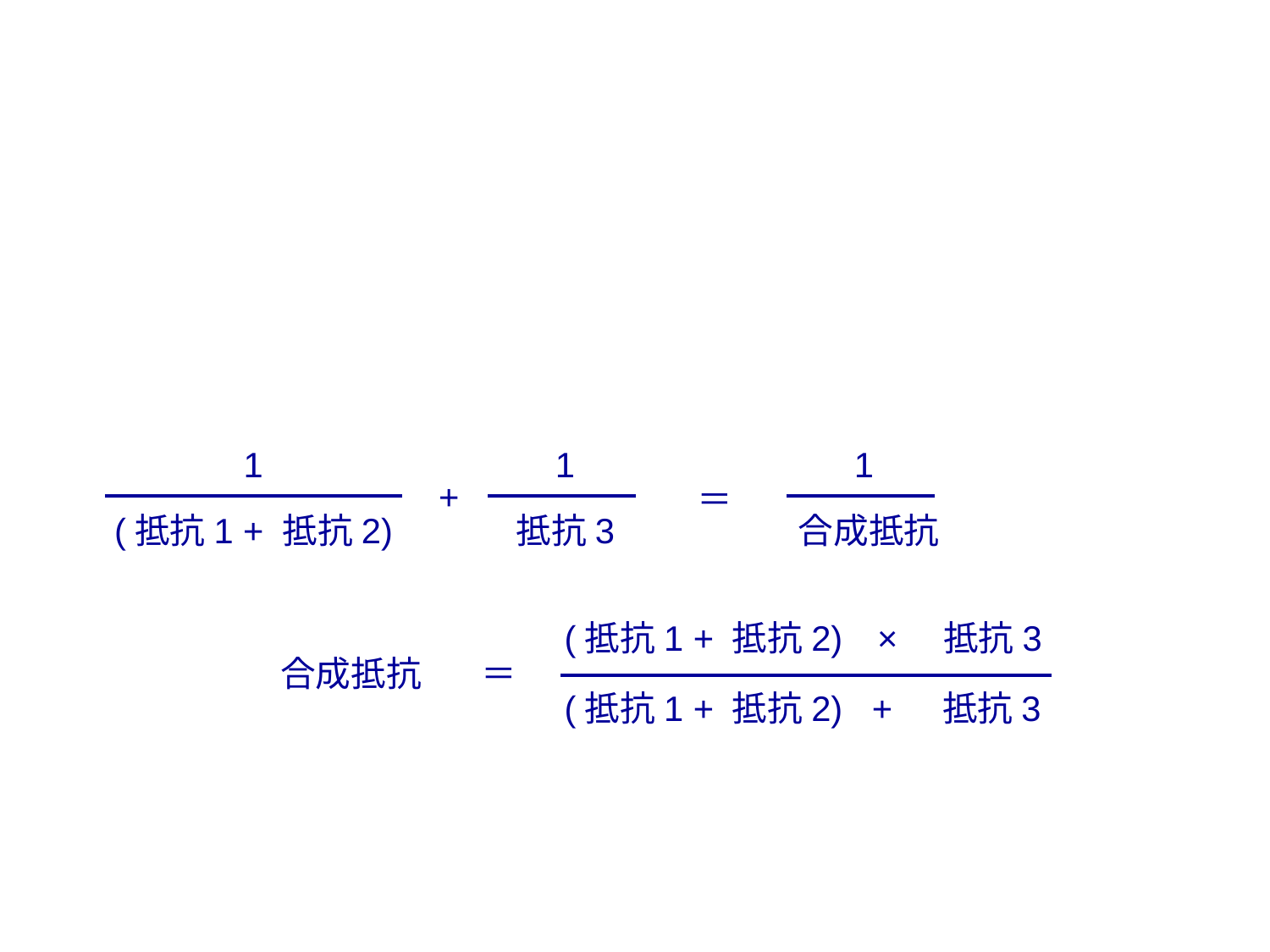

1
1
1
+
＝
(抵抗1 + 抵抗2)
抵抗3
合成抵抗
(抵抗1 + 抵抗2)
×
抵抗3
＝
合成抵抗
(抵抗1 + 抵抗2)
+
抵抗3